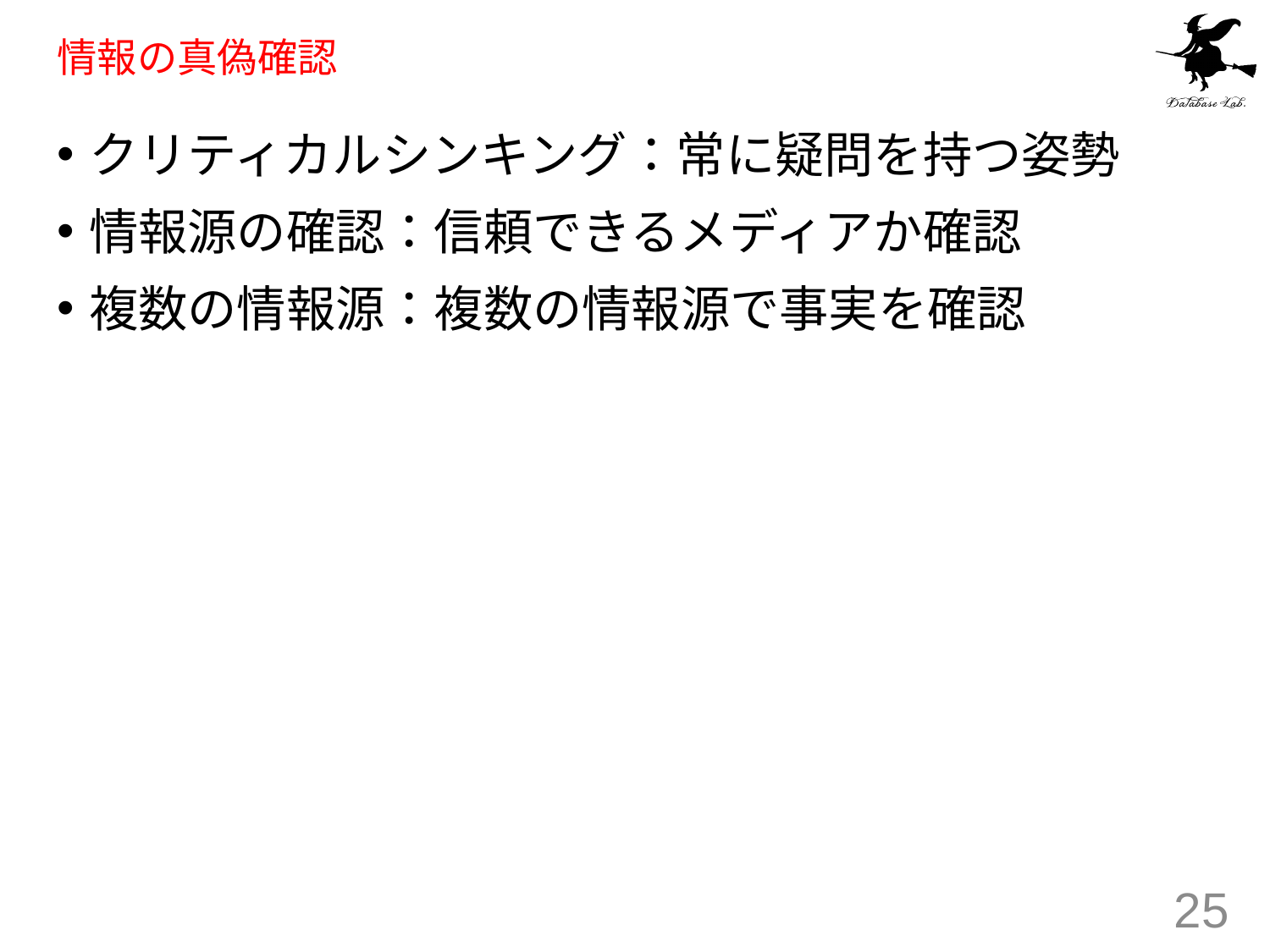

# 情報の真偽確認
クリティカルシンキング：常に疑問を持つ姿勢
情報源の確認：信頼できるメディアか確認
複数の情報源：複数の情報源で事実を確認
25